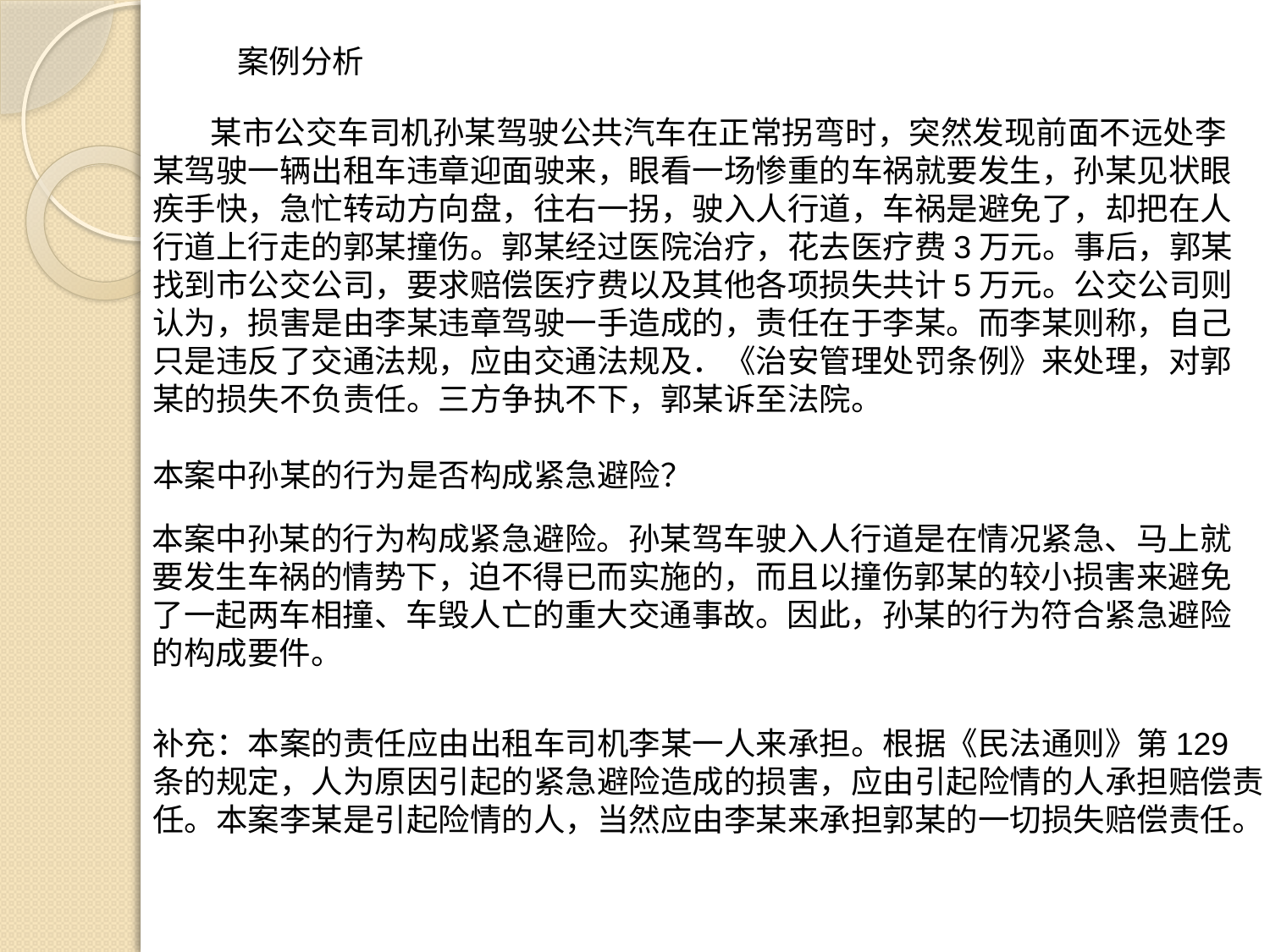

案例分析
       某市公交车司机孙某驾驶公共汽车在正常拐弯时，突然发现前面不远处李某驾驶一辆出租车违章迎面驶来，眼看一场惨重的车祸就要发生，孙某见状眼疾手快，急忙转动方向盘，往右一拐，驶入人行道，车祸是避免了，却把在人行道上行走的郭某撞伤。郭某经过医院治疗，花去医疗费3万元。事后，郭某找到市公交公司，要求赔偿医疗费以及其他各项损失共计5万元。公交公司则认为，损害是由李某违章驾驶一手造成的，责任在于李某。而李某则称，自己只是违反了交通法规，应由交通法规及．《治安管理处罚条例》来处理，对郭某的损失不负责任。三方争执不下，郭某诉至法院。

本案中孙某的行为是否构成紧急避险？
本案中孙某的行为构成紧急避险。孙某驾车驶入人行道是在情况紧急、马上就要发生车祸的情势下，迫不得已而实施的，而且以撞伤郭某的较小损害来避免了一起两车相撞、车毁人亡的重大交通事故。因此，孙某的行为符合紧急避险的构成要件。
补充：本案的责任应由出租车司机李某一人来承担。根据《民法通则》第129条的规定，人为原因引起的紧急避险造成的损害，应由引起险情的人承担赔偿责任。本案李某是引起险情的人，当然应由李某来承担郭某的一切损失赔偿责任。